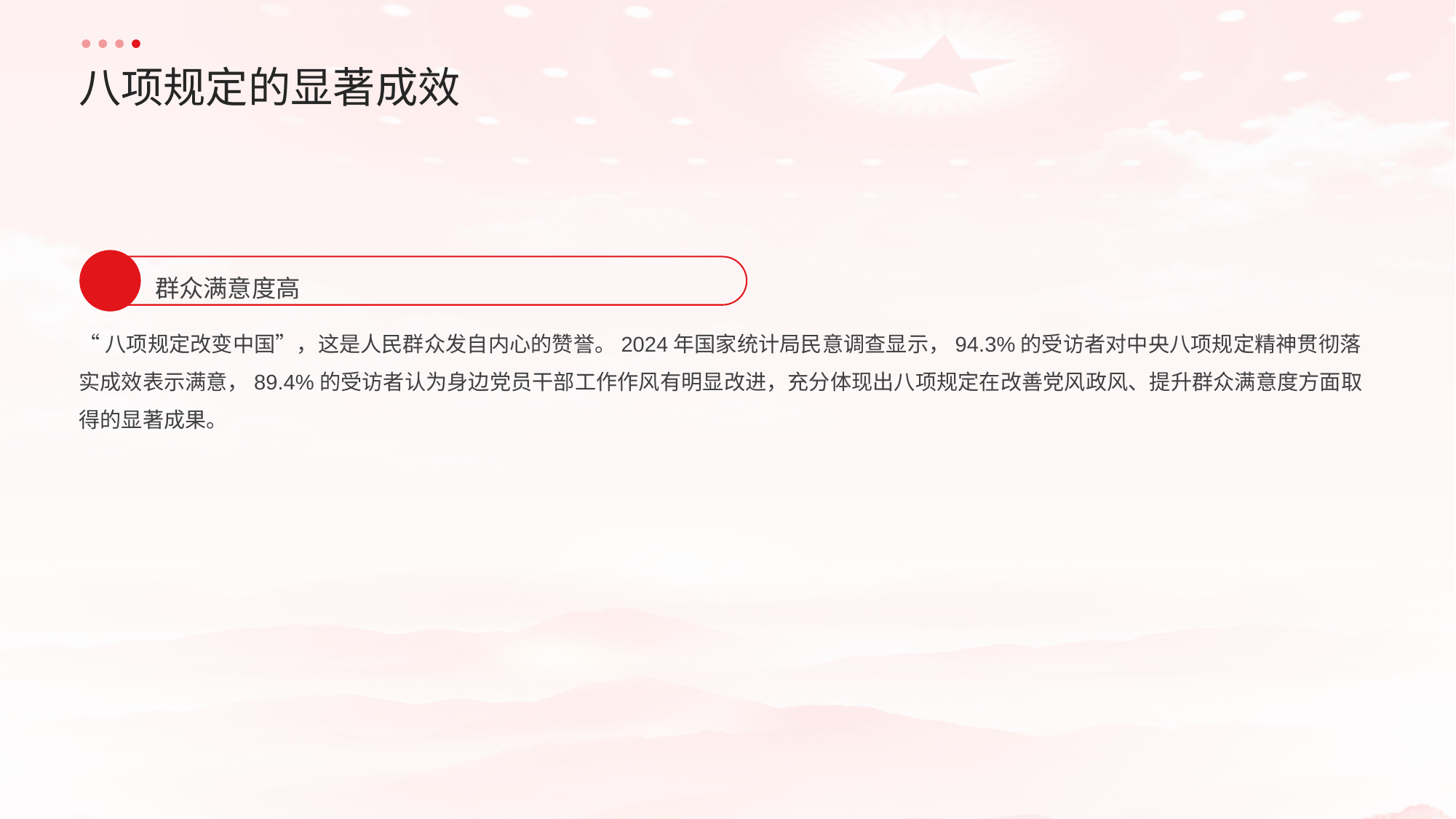

八项规定的显著成效

群众满意度高
“八项规定改变中国”，这是人民群众发自内心的赞誉。2024年国家统计局民意调查显示，94.3%的受访者对中央八项规定精神贯彻落实成效表示满意，89.4%的受访者认为身边党员干部工作作风有明显改进，充分体现出八项规定在改善党风政风、提升群众满意度方面取得的显著成果。